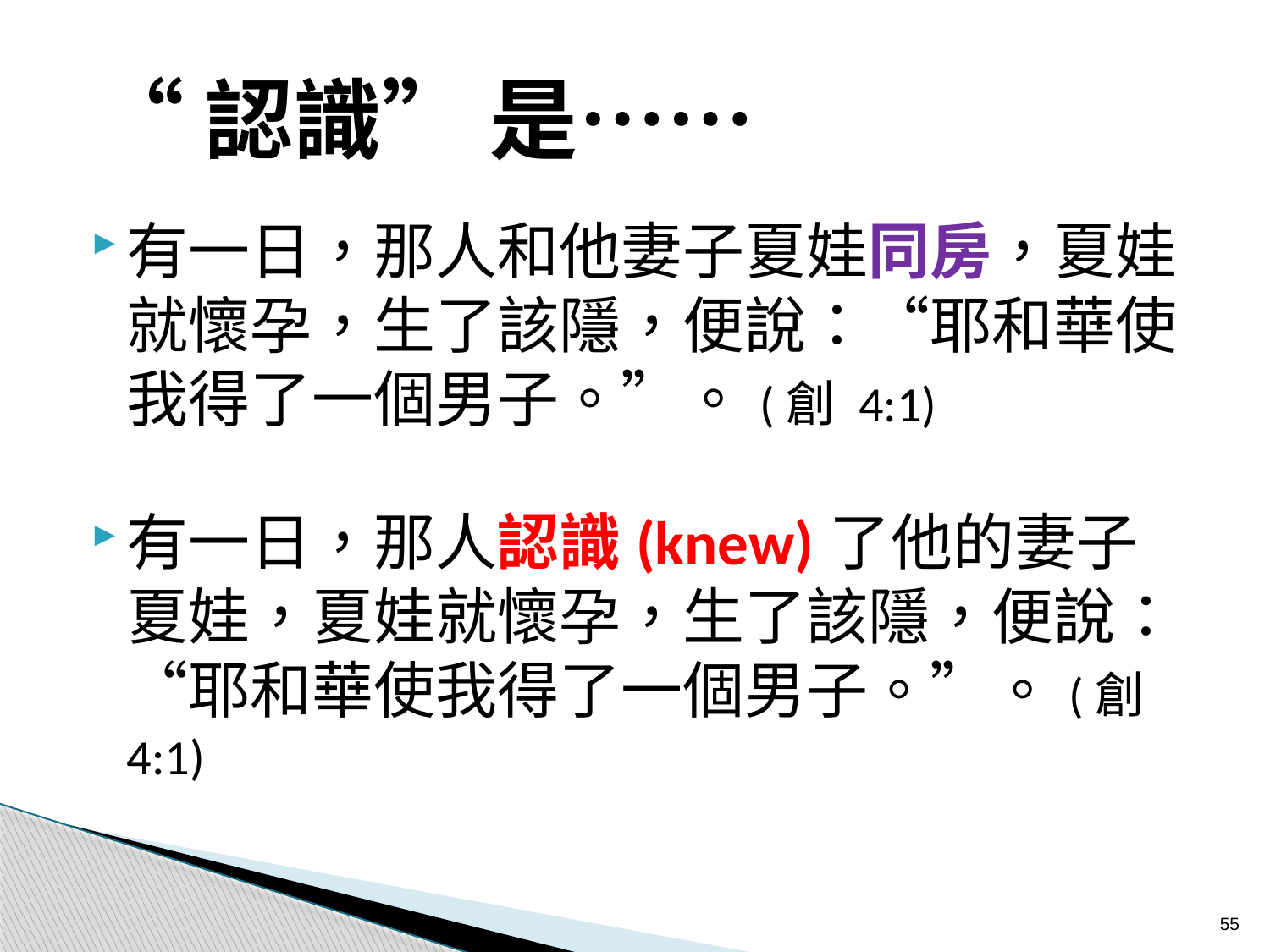

# “認識” 是……
有一日，那人和他妻子夏娃同房，夏娃就懷孕，生了該隱，便說：“耶和華使我得了一個男子。”。(創 4:1)

有一日，那人認識(knew)了他的妻子夏娃，夏娃就懷孕，生了該隱，便說：“耶和華使我得了一個男子。”。(創 4:1)

55